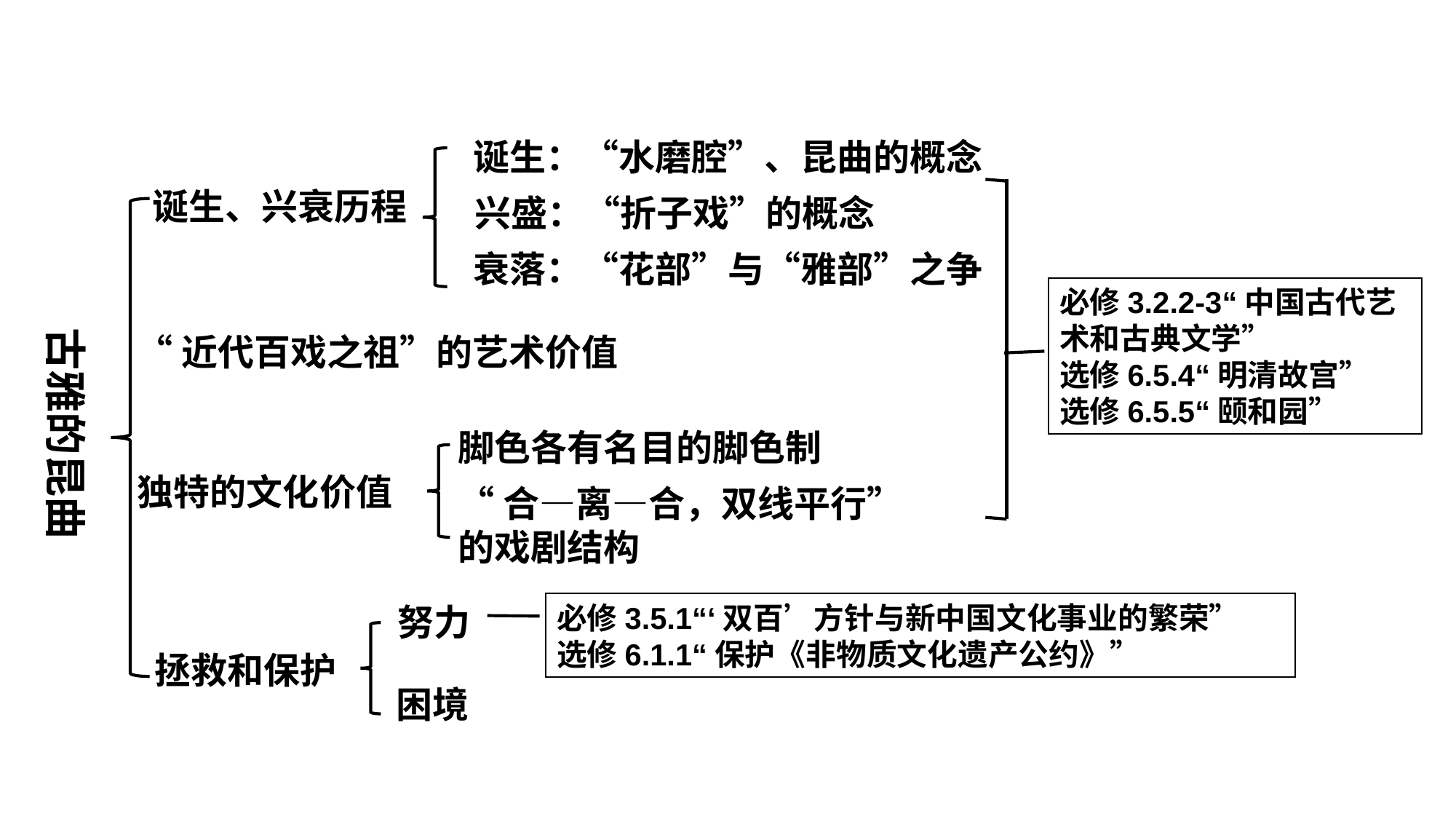

诞生：“水磨腔”、昆曲的概念
兴盛：“折子戏”的概念
衰落：“花部”与“雅部”之争

诞生、兴衰历程
必修3.2.2-3“中国古代艺术和古典文学”
选修6.5.4“明清故宫”
选修6.5.5“颐和园”

古雅的昆曲
“近代百戏之祖”的艺术价值
脚色各有名目的脚色制
“合—离—合，双线平行”的戏剧结构

独特的文化价值
必修3.5.1“‘双百’方针与新中国文化事业的繁荣”
选修6.1.1“保护《非物质文化遗产公约》”
努力

拯救和保护
困境